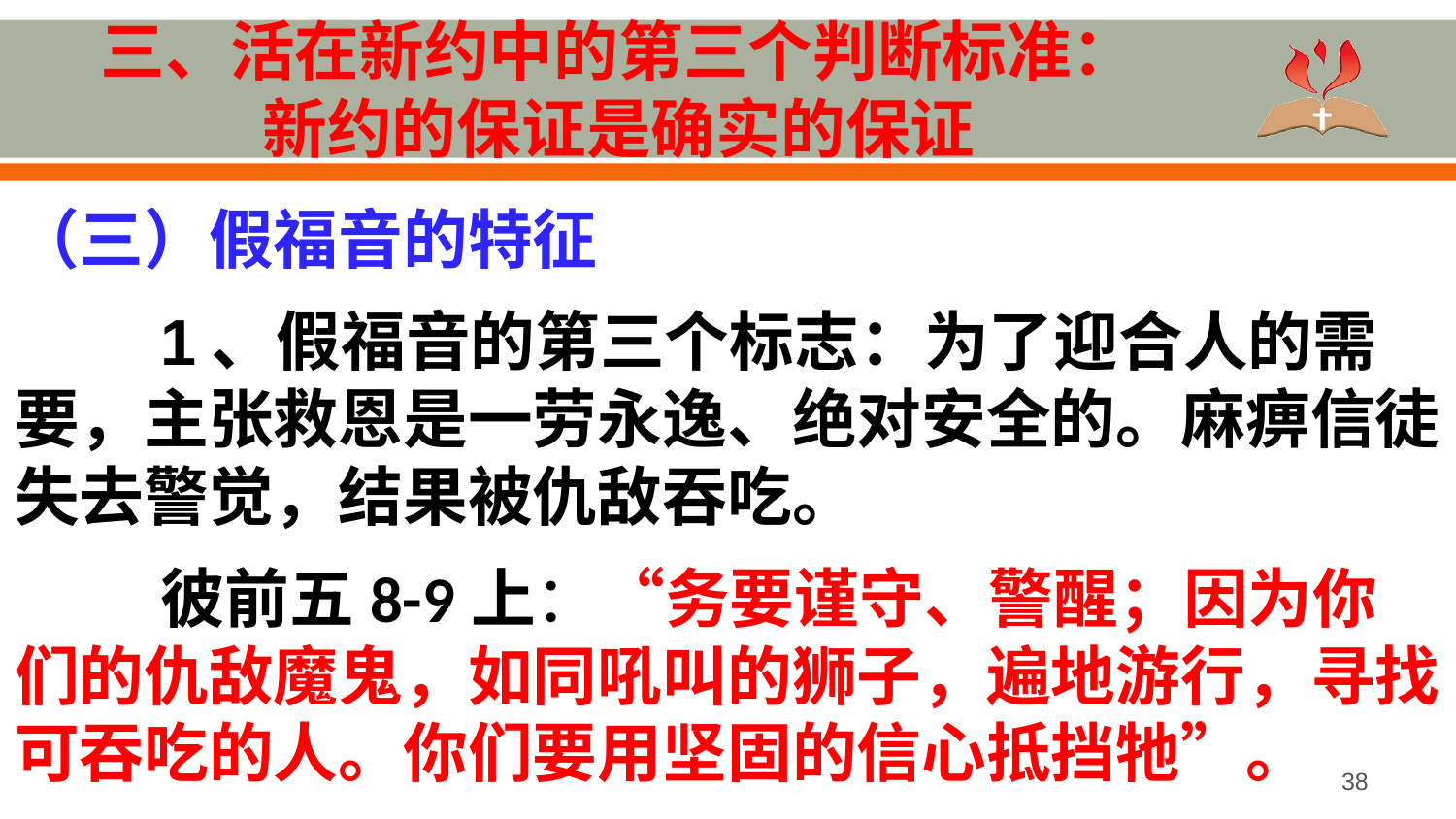

# 三、活在新约中的第三个判断标准： 新约的保证是确实的保证
（三）假福音的特征
	1、假福音的第三个标志：为了迎合人的需要，主张救恩是一劳永逸、绝对安全的。麻痹信徒失去警觉，结果被仇敌吞吃。
	彼前五8-9上：“务要谨守、警醒；因为你们的仇敌魔鬼，如同吼叫的狮子，遍地游行，寻找可吞吃的人。你们要用坚固的信心抵挡牠”。

38